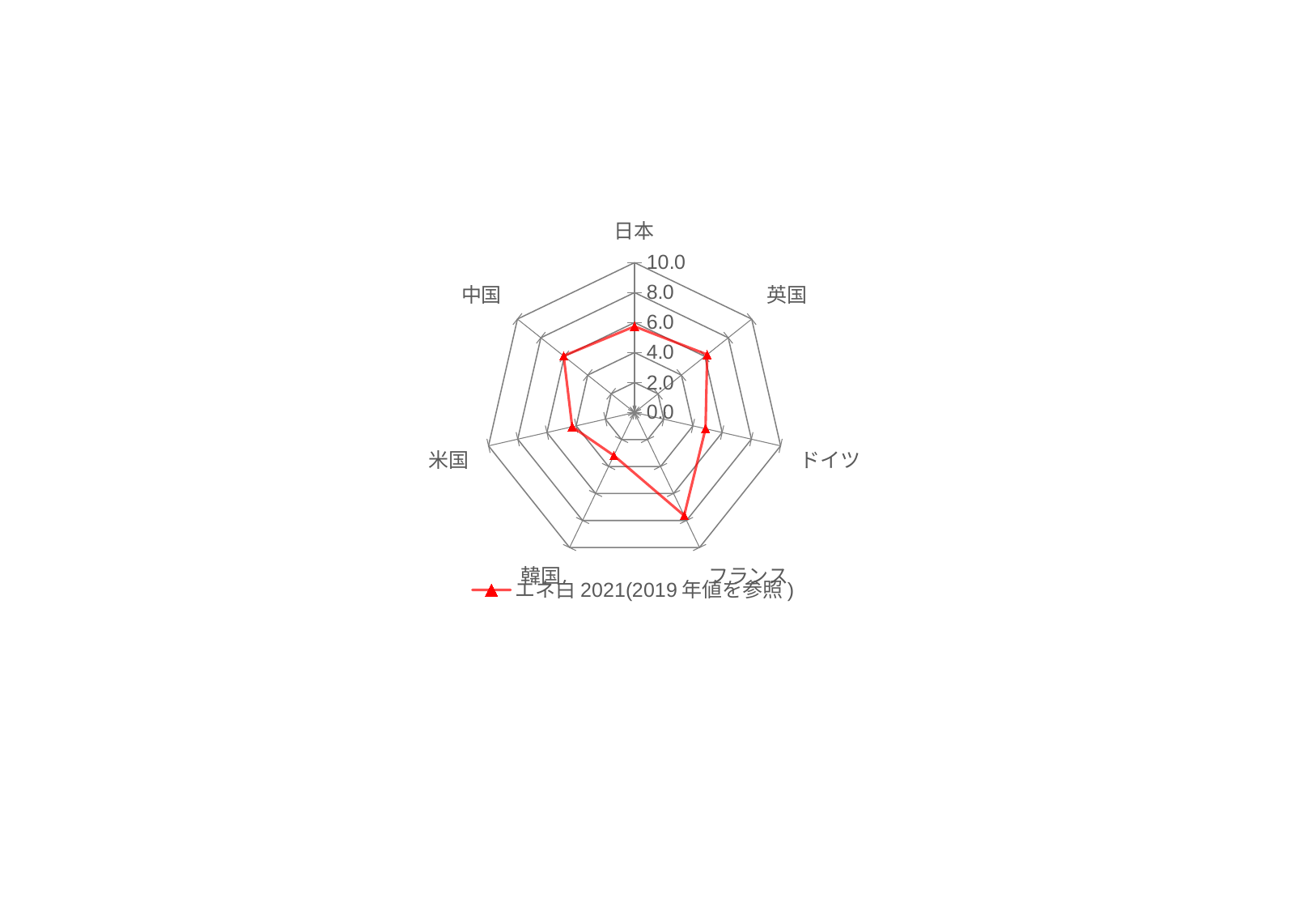

### Chart

| Category | エネ白2021(2019年値を参照) |  |  |
|---|---|---|---|
| 日本 | 5.746515071635507 | None | None |
| 英国 | 6.203191557870691 | None | None |
| ドイツ | 4.86017226688812 | None | None |
| フランス | 7.6350218514441215 | None | None |
| 韓国 | 3.185465252926248 | None | None |
| 米国 | 4.273768024926256 | None | None |
| 中国 | 6.057196327918483 | None | None |